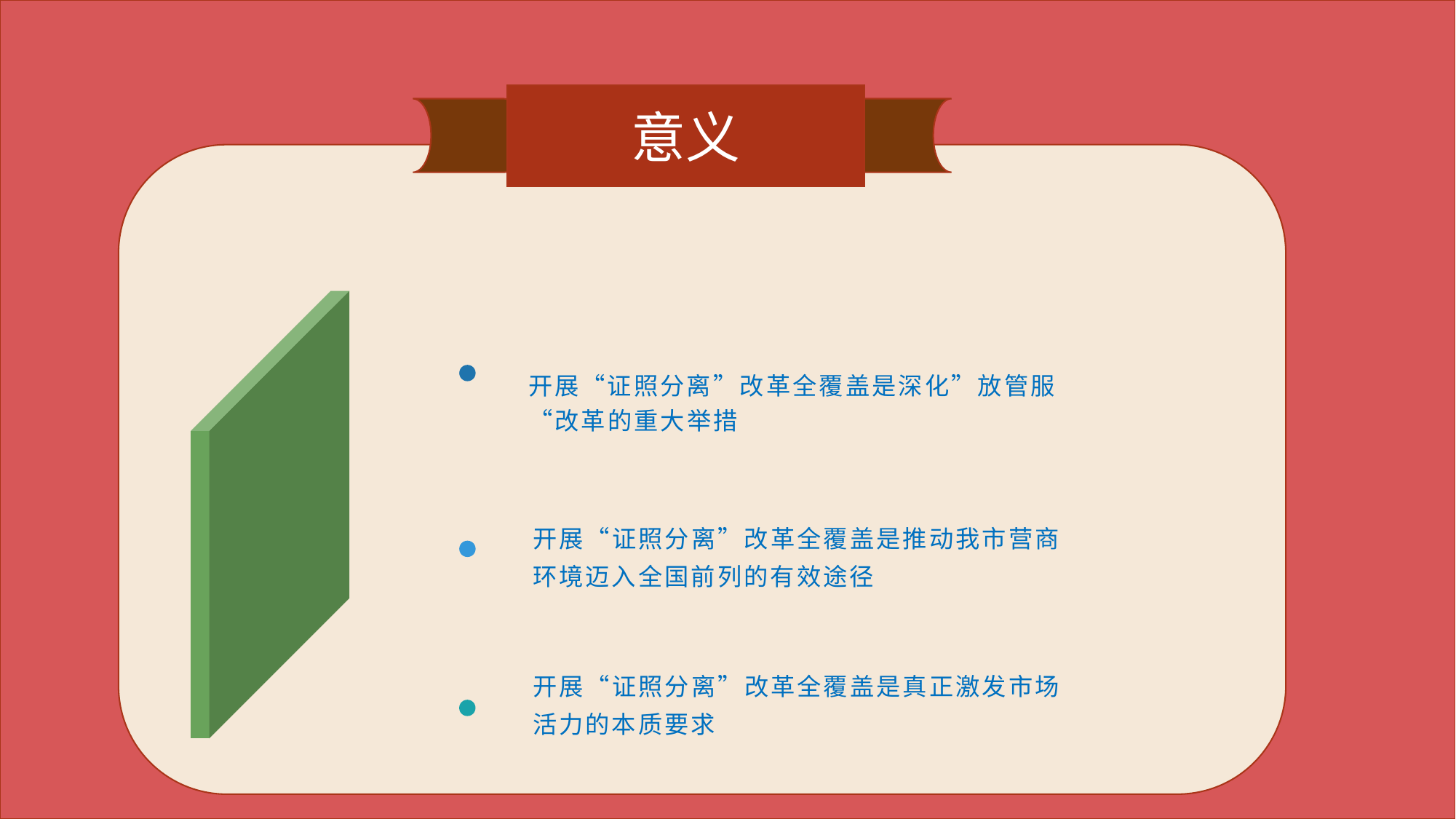

意义

开展“证照分离”改革全覆盖是深化”放管服“改革的重大举措

开展“证照分离”改革全覆盖是推动我市营商环境迈入全国前列的有效途径

开展“证照分离”改革全覆盖是真正激发市场活力的本质要求